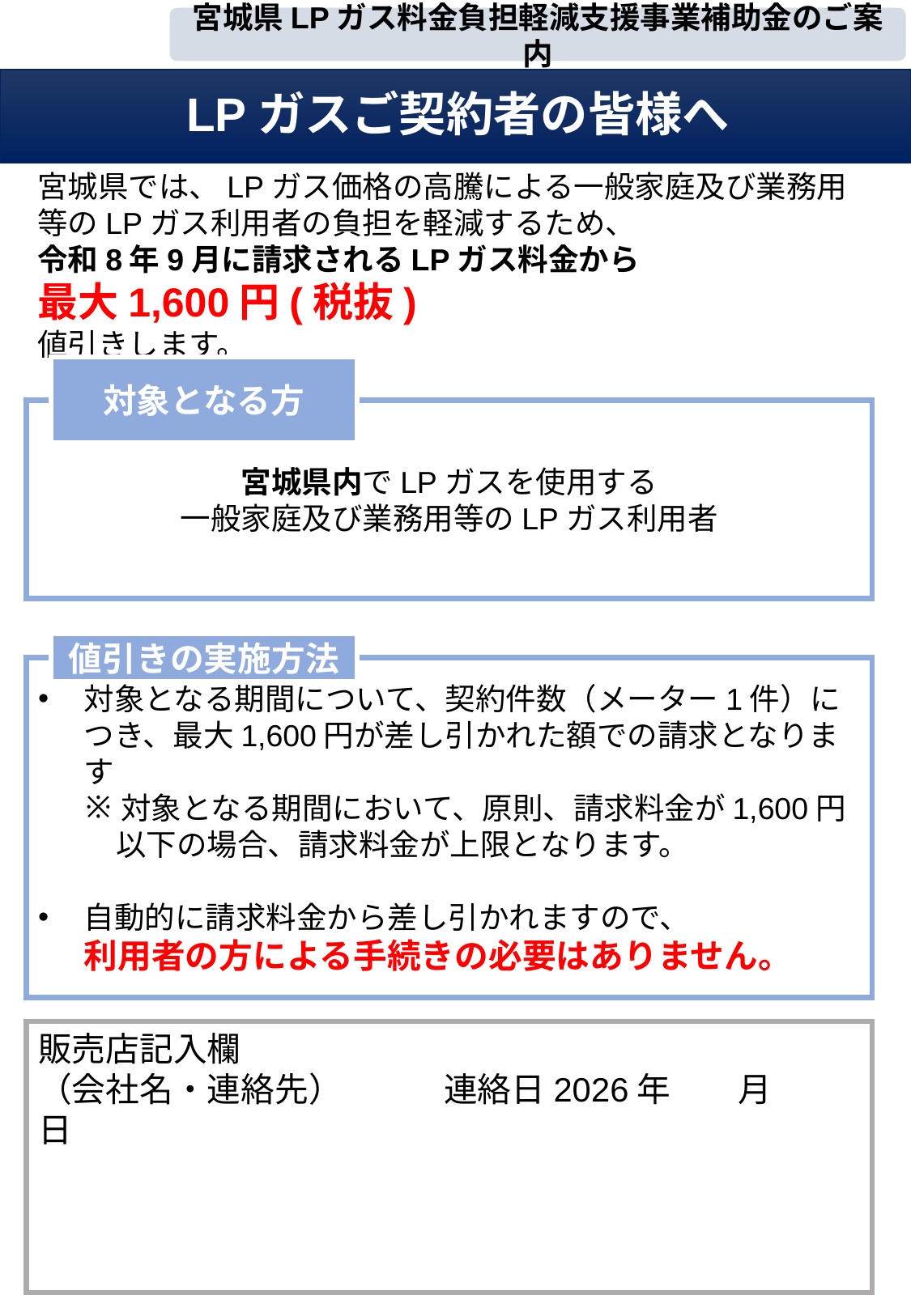

宮城県LPガス料金負担軽減支援事業補助金のご案内
# LPガスご契約者の皆様へ
宮城県では、LPガス価格の高騰による一般家庭及び業務用等のLPガス利用者の負担を軽減するため、
令和8年9月に請求されるLPガス料金から
最大1,600円(税抜)
値引きします。
対象となる方
宮城県内でLPガスを使用する
一般家庭及び業務用等のLPガス利用者
値引きの実施方法
対象となる期間について、契約件数（メーター1件）につき、最大1,600円が差し引かれた額での請求となります
対象となる期間において、原則、請求料金が1,600円
　以下の場合、請求料金が上限となります。

自動的に請求料金から差し引かれますので、
利用者の方による手続きの必要はありません。
販売店記入欄
（会社名・連絡先）　　　連絡日2026年　　月　　日